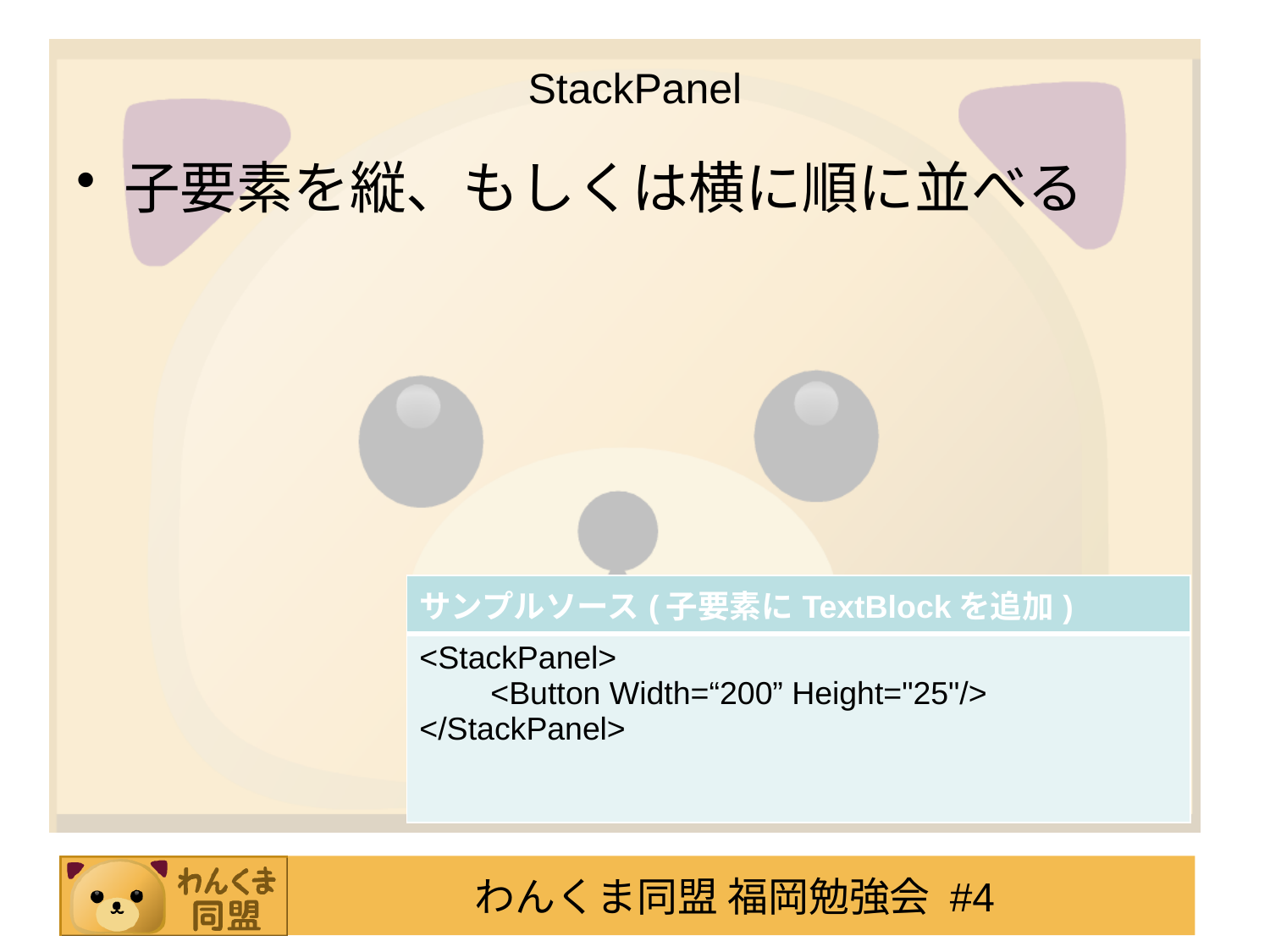

# StackPanel
子要素を縦、もしくは横に順に並べる
| サンプルソース(子要素にTextBlockを追加) |
| --- |
| <StackPanel> <Button Width=“200” Height="25"/> </StackPanel> |